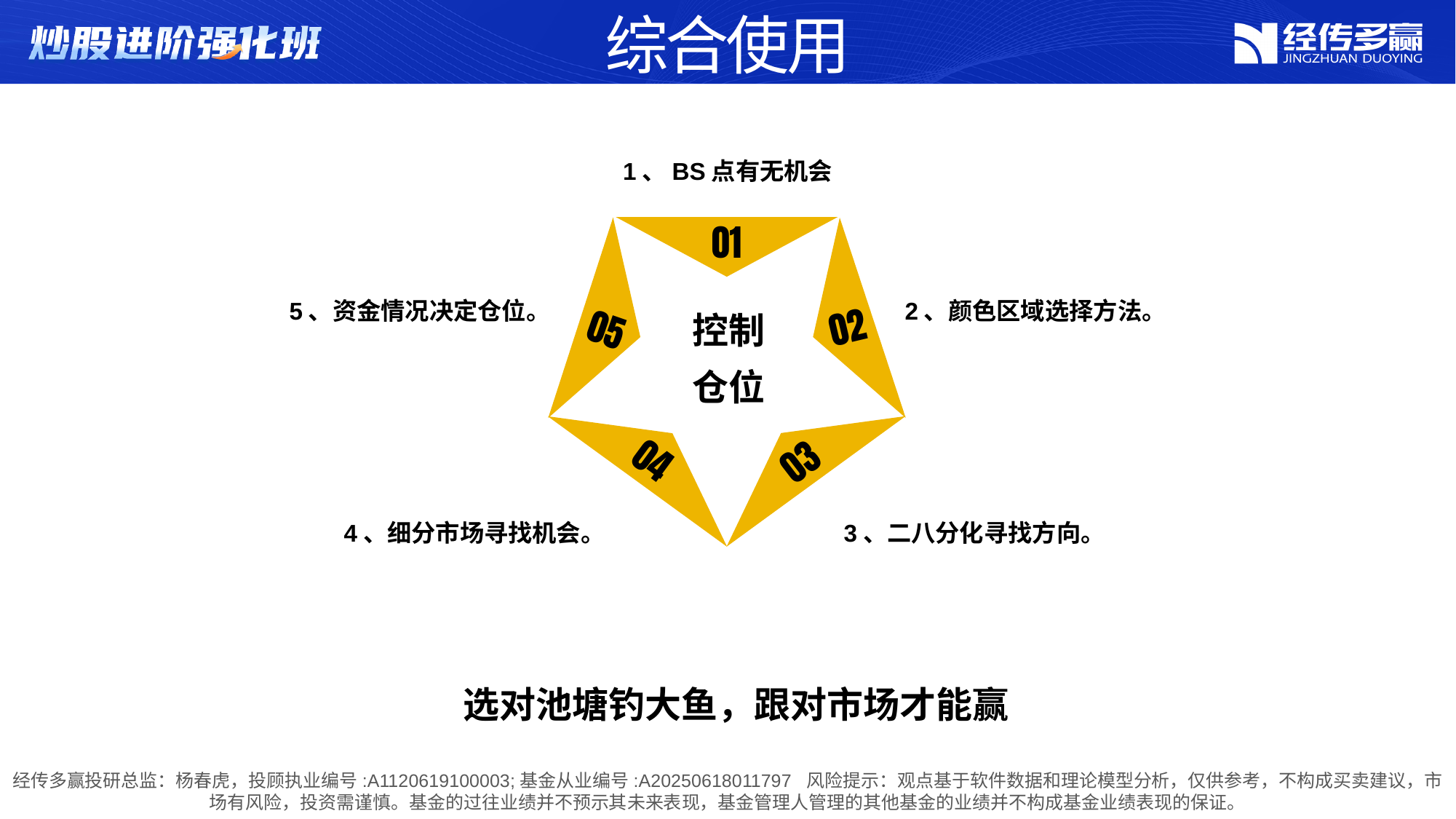

综合使用
1、BS点有无机会
01
02
05
5、资金情况决定仓位。
2、颜色区域选择方法。
控制
仓位
04
03
4、细分市场寻找机会。
3、二八分化寻找方向。
选对池塘钓大鱼，跟对市场才能赢